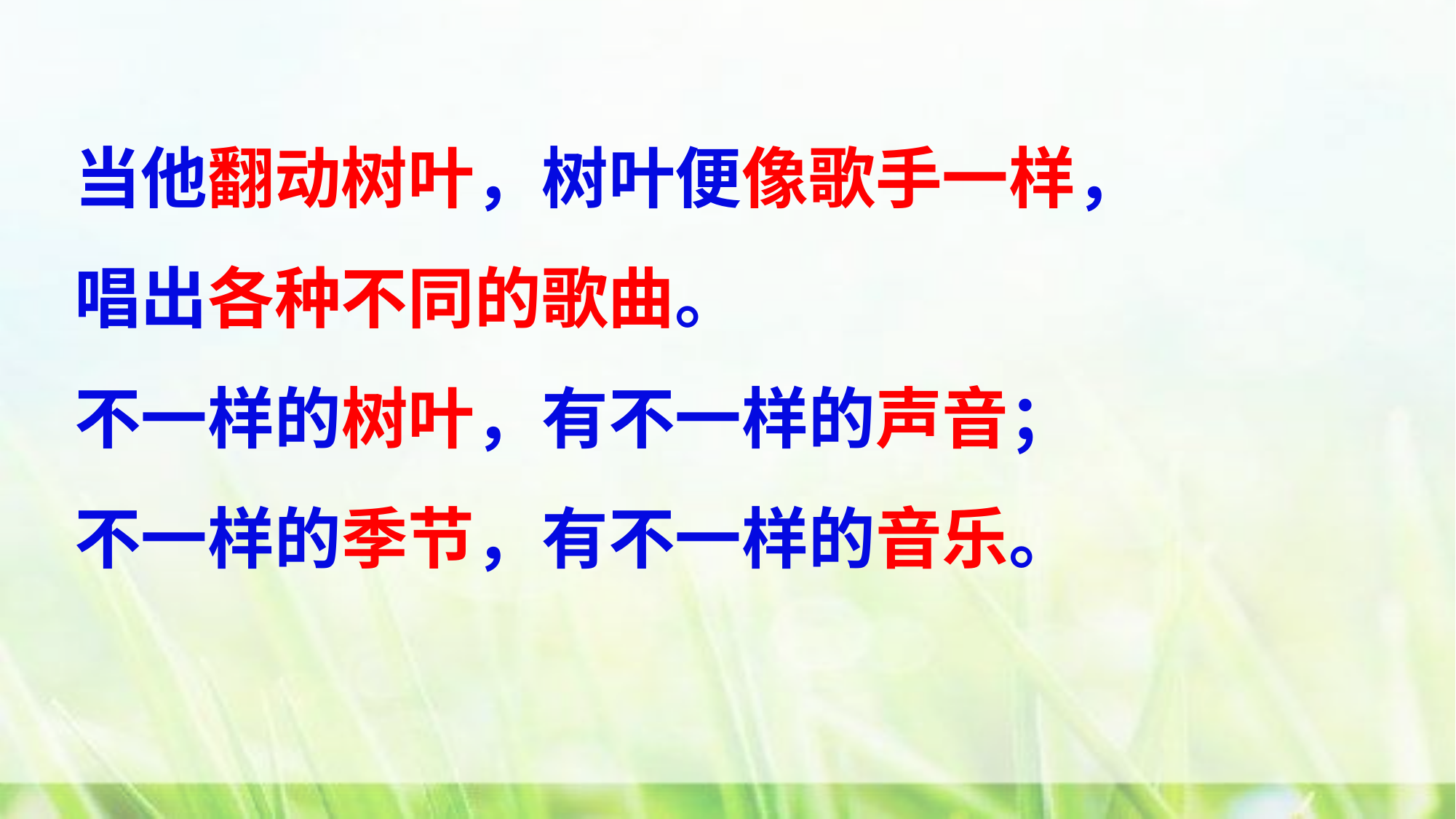

当他翻动树叶，树叶便像歌手一样，
唱出各种不同的歌曲。
不一样的树叶，有不一样的声音；
不一样的季节，有不一样的音乐。